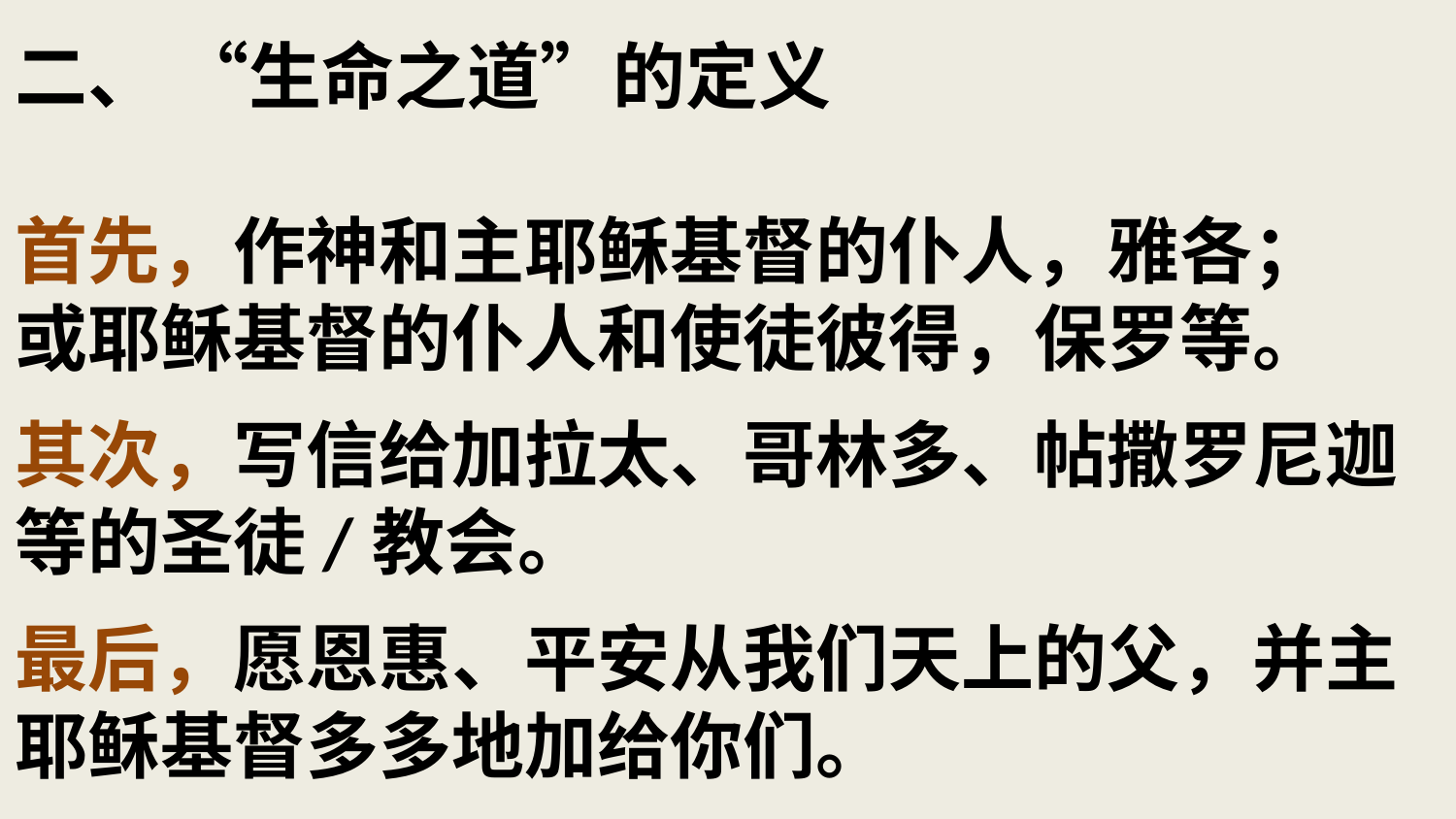

# 二、 “生命之道”的定义 首先，作神和主耶稣基督的仆人，雅各； 或耶稣基督的仆人和使徒彼得，保罗等。 其次，写信给加拉太、哥林多、帖撒罗尼迦等的圣徒/教会。 最后，愿恩惠、平安从我们天上的父，并主耶稣基督多多地加给你们。